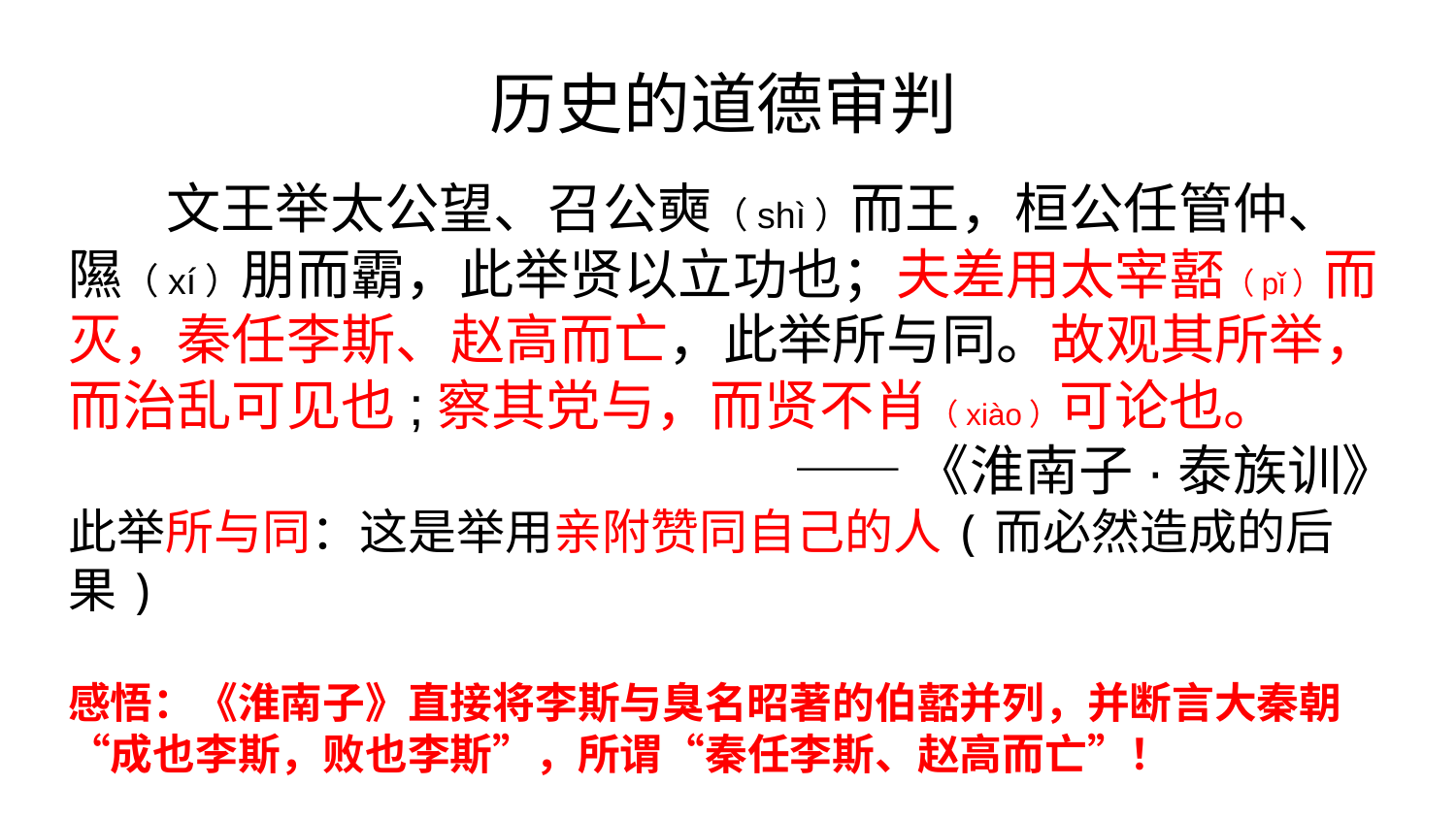

历史的道德审判
       文王举太公望、召公奭（shì）而王，桓公任管仲、隰（xí）朋而霸，此举贤以立功也；夫差用太宰嚭（pǐ）而灭，秦任李斯、赵高而亡，此举所与同。故观其所举，而治乱可见也;察其党与，而贤不肖（xiào）可论也。
——《淮南子·泰族训》
此举所与同：这是举用亲附赞同自己的人(而必然造成的后果)

感悟：《淮南子》直接将李斯与臭名昭著的伯嚭并列，并断言大秦朝“成也李斯，败也李斯”，所谓“秦任李斯、赵高而亡”！